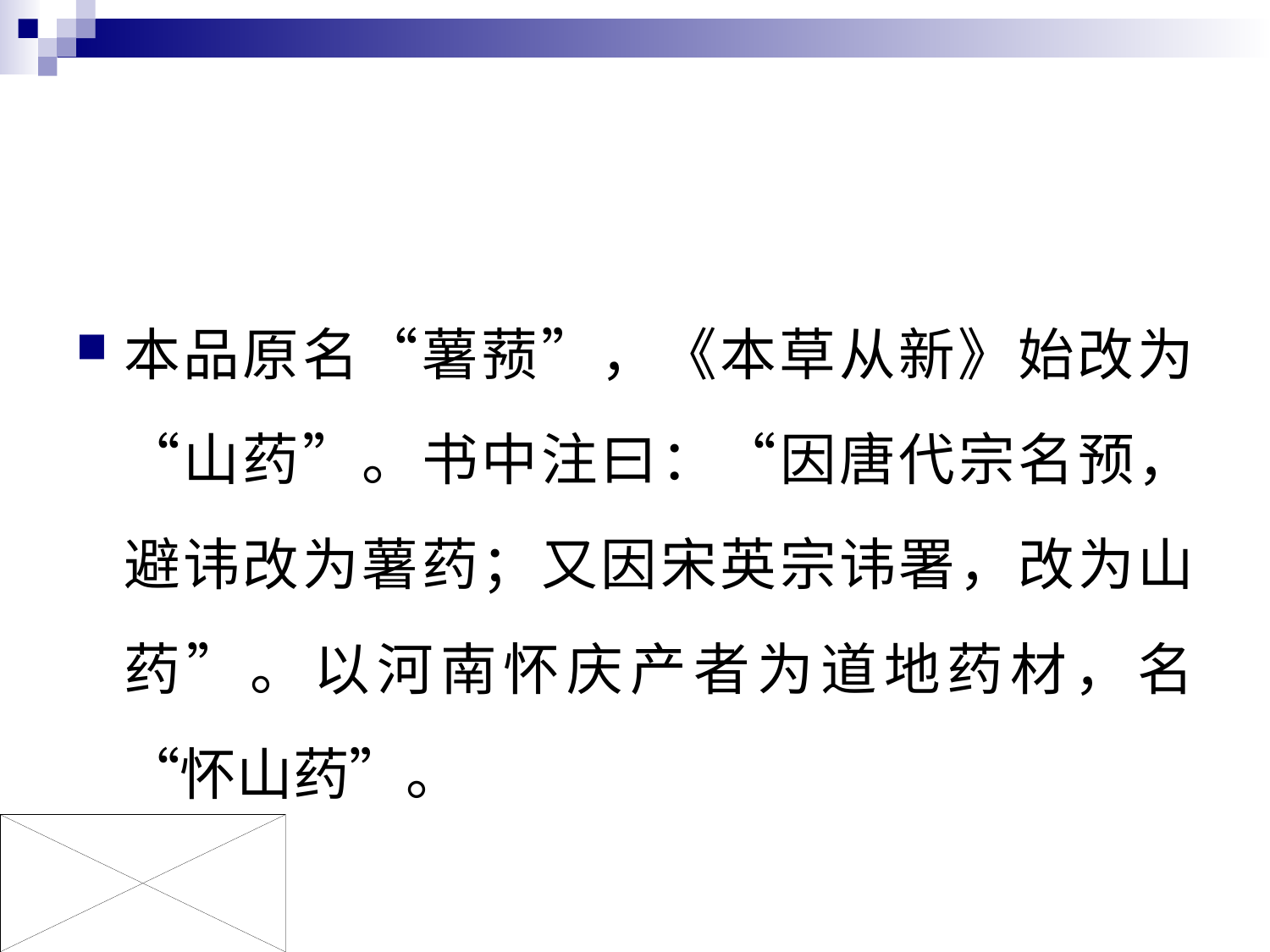

# 本品原名“薯蓣”，《本草从新》始改为“山药”。书中注曰：“因唐代宗名预，避讳改为薯药；又因宋英宗讳署，改为山药”。以河南怀庆产者为道地药材，名“怀山药”。